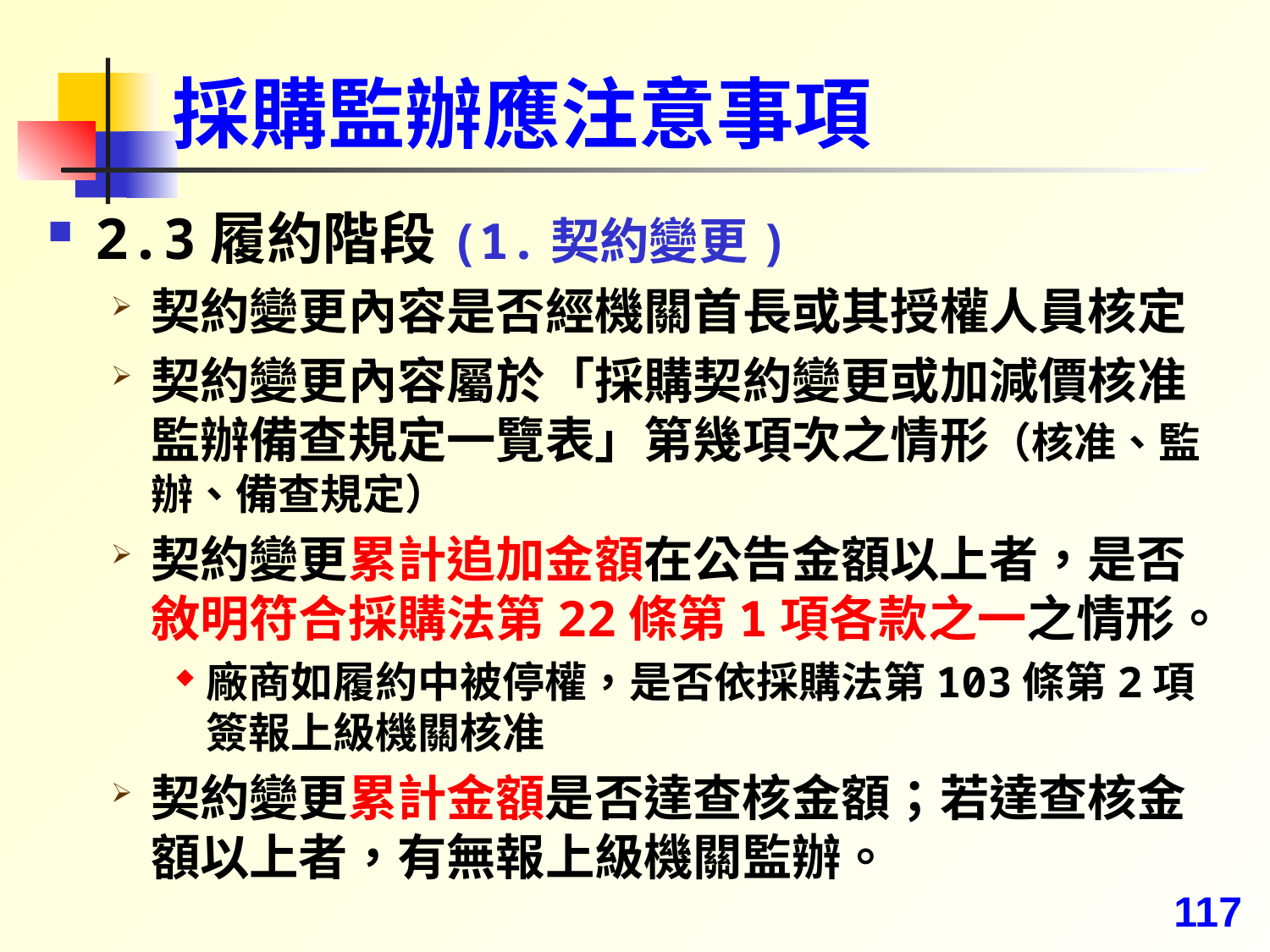

# 採購監辦應注意事項
2.3履約階段(1.契約變更)
契約變更內容是否經機關首長或其授權人員核定
契約變更內容屬於「採購契約變更或加減價核准監辦備查規定一覽表」第幾項次之情形（核准、監辦、備查規定）
契約變更累計追加金額在公告金額以上者，是否敘明符合採購法第22條第1項各款之一之情形。
廠商如履約中被停權，是否依採購法第103條第2項簽報上級機關核准
契約變更累計金額是否達查核金額；若達查核金額以上者，有無報上級機關監辦。
117